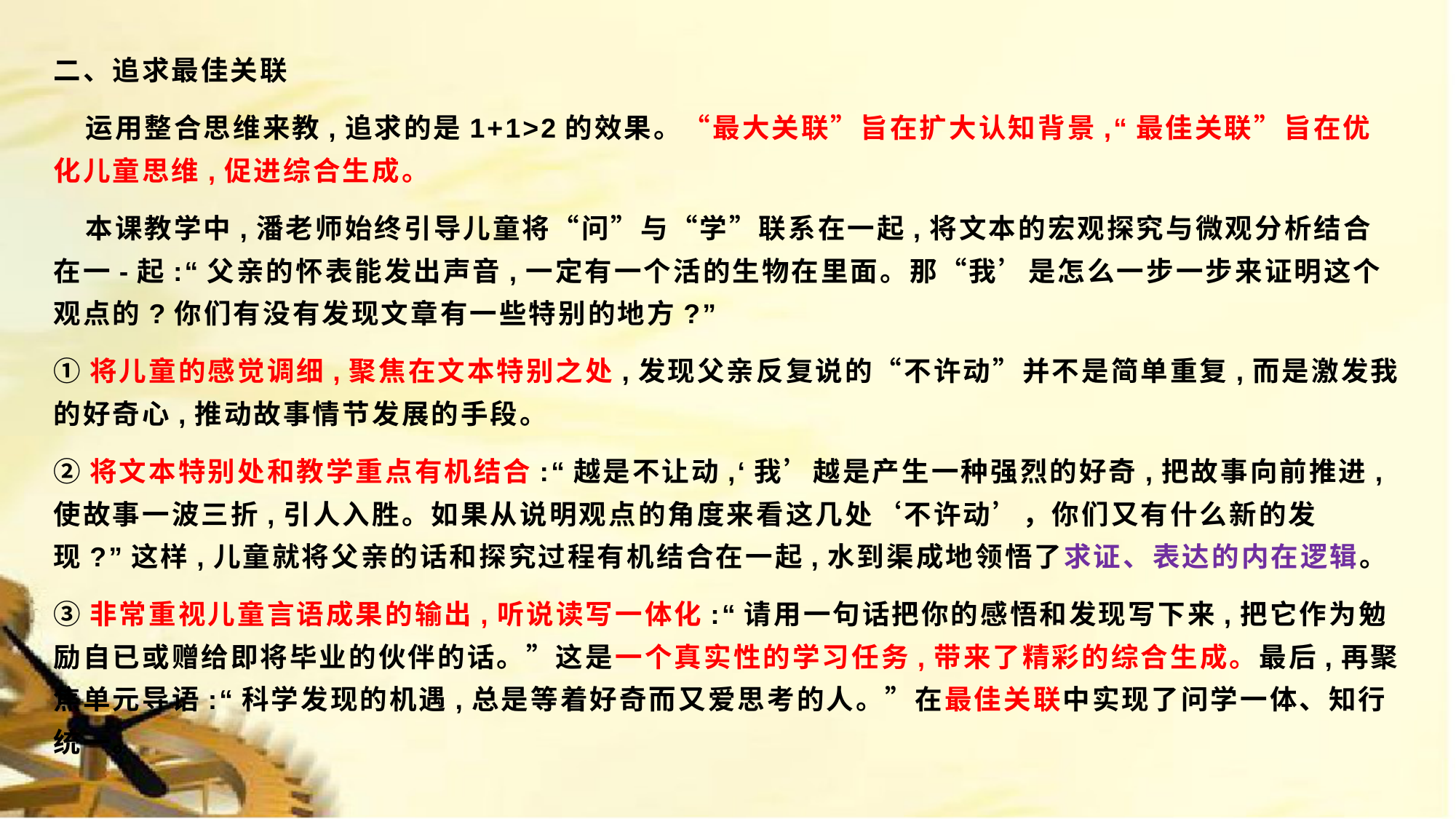

二、追求最佳关联
   运用整合思维来教,追求的是1+1>2的效果。“最大关联”旨在扩大认知背景,“最佳关联”旨在优化儿童思维,促进综合生成。
   本课教学中,潘老师始终引导儿童将“问”与“学”联系在一起,将文本的宏观探究与微观分析结合在一-起:“父亲的怀表能发出声音,一定有一个活的生物在里面。那“我’是怎么一步一步来证明这个观点的?你们有没有发现文章有一些特别的地方?”
①将儿童的感觉调细,聚焦在文本特别之处,发现父亲反复说的“不许动”并不是简单重复,而是激发我的好奇心,推动故事情节发展的手段。
②将文本特别处和教学重点有机结合:“越是不让动,‘我’越是产生一种强烈的好奇,把故事向前推进,使故事一波三折,引人入胜。如果从说明观点的角度来看这几处‘不许动’，你们又有什么新的发现?”这样,儿童就将父亲的话和探究过程有机结合在一起,水到渠成地领悟了求证、表达的内在逻辑。
③非常重视儿童言语成果的输出,听说读写一体化:“请用一句话把你的感悟和发现写下来,把它作为勉励自已或赠给即将毕业的伙伴的话。”这是一个真实性的学习任务,带来了精彩的综合生成。最后,再聚焦单元导语:“科学发现的机遇,总是等着好奇而又爱思考的人。”在最佳关联中实现了问学一体、知行统一。